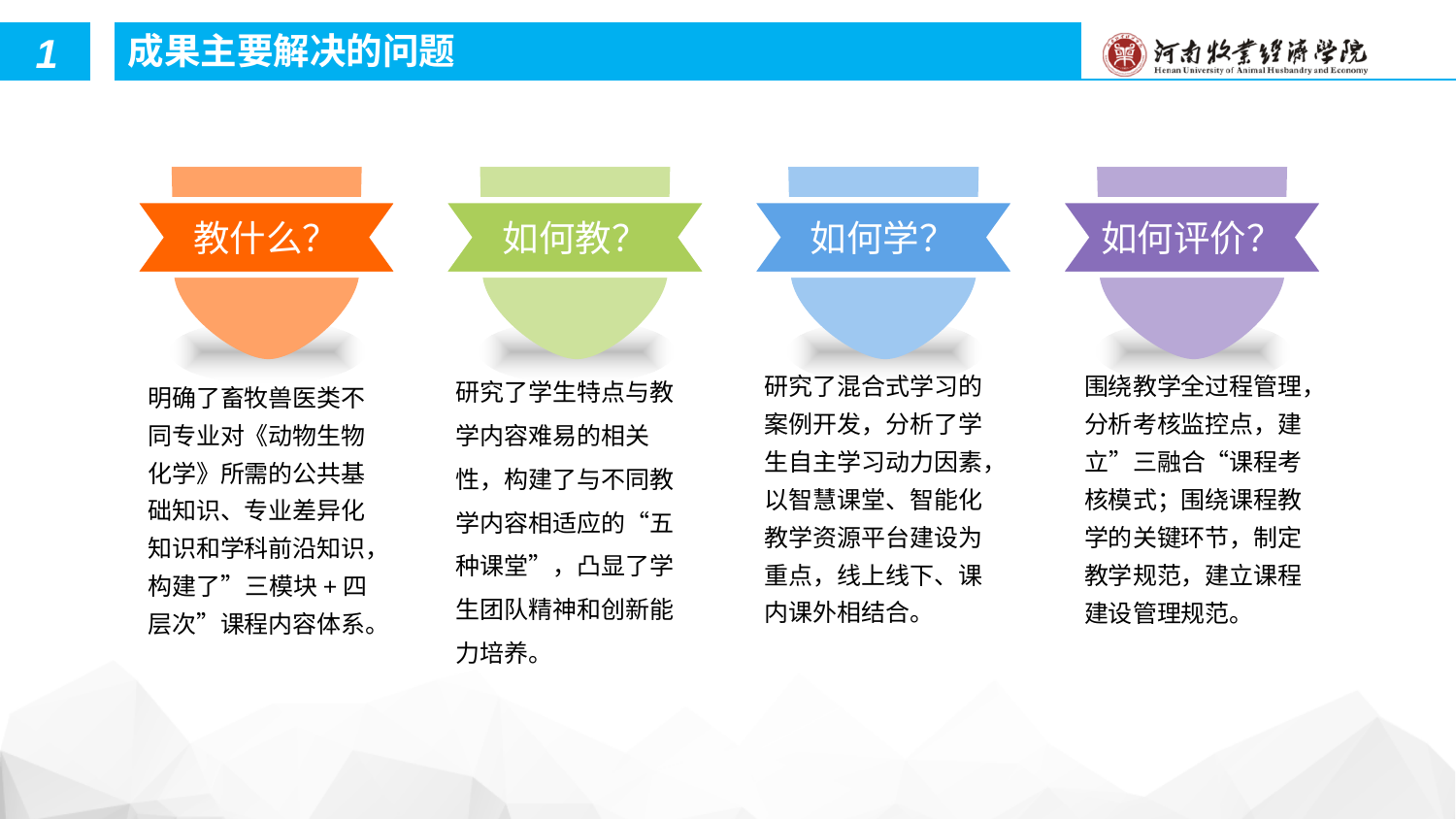

成果主要解决的问题
1

教什么？
如何教？
如何学？
如何评价？

研究了学生特点与教学内容难易的相关性，构建了与不同教学内容相适应的“五种课堂”，凸显了学生团队精神和创新能力培养。
研究了混合式学习的案例开发，分析了学生自主学习动力因素，以智慧课堂、智能化教学资源平台建设为重点，线上线下、课内课外相结合。
围绕教学全过程管理，分析考核监控点，建立”三融合“课程考核模式；围绕课程教学的关键环节，制定教学规范，建立课程建设管理规范。
明确了畜牧兽医类不同专业对《动物生物化学》所需的公共基础知识、专业差异化知识和学科前沿知识，构建了”三模块+四层次”课程内容体系。